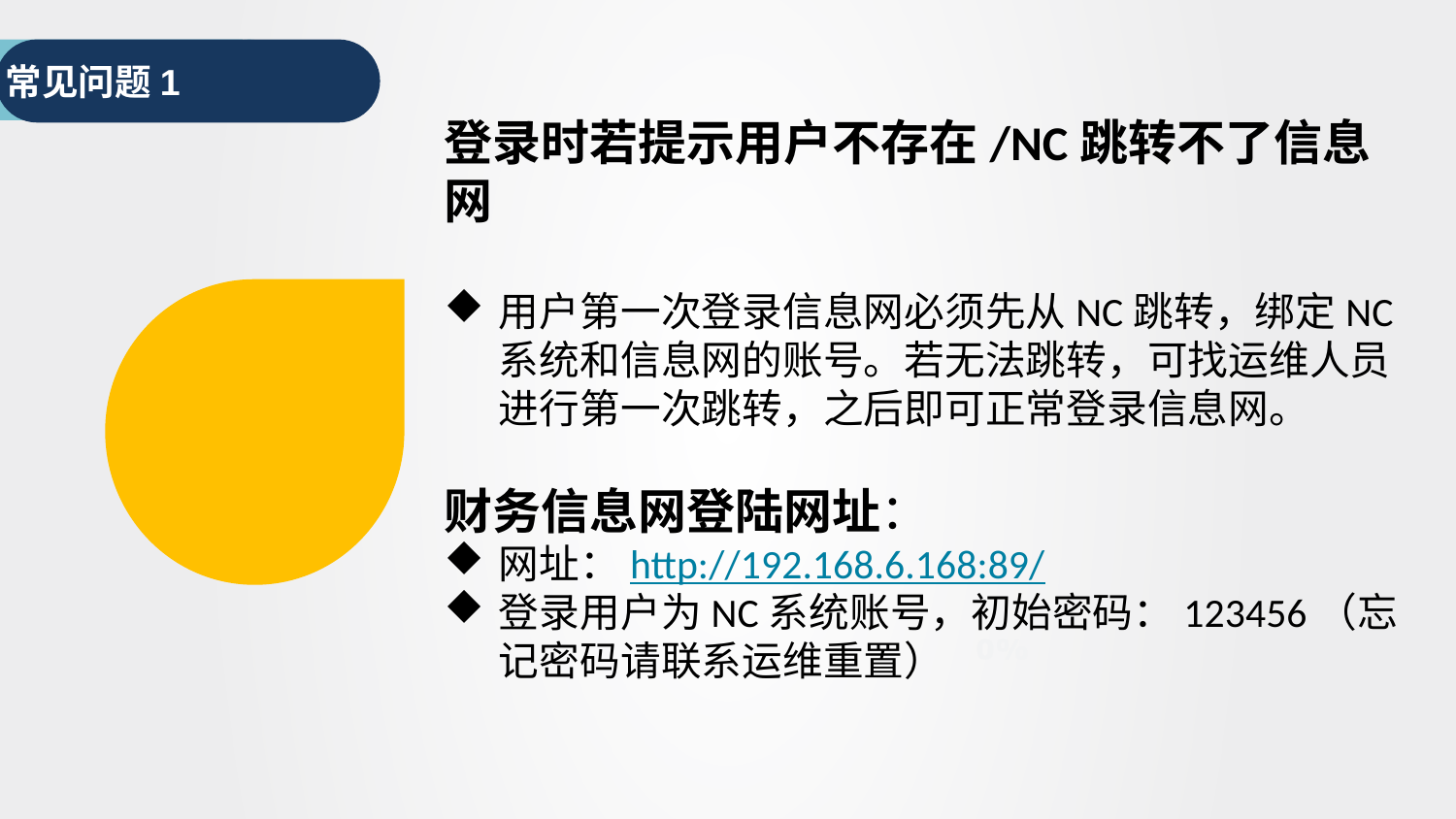

常见问题1
登录时若提示用户不存在/NC跳转不了信息网

用户第一次登录信息网必须先从NC跳转，绑定NC系统和信息网的账号。若无法跳转，可找运维人员进行第一次跳转，之后即可正常登录信息网。

财务信息网登陆网址：
网址：http://192.168.6.168:89/
登录用户为NC系统账号，初始密码：123456（忘记密码请联系运维重置）